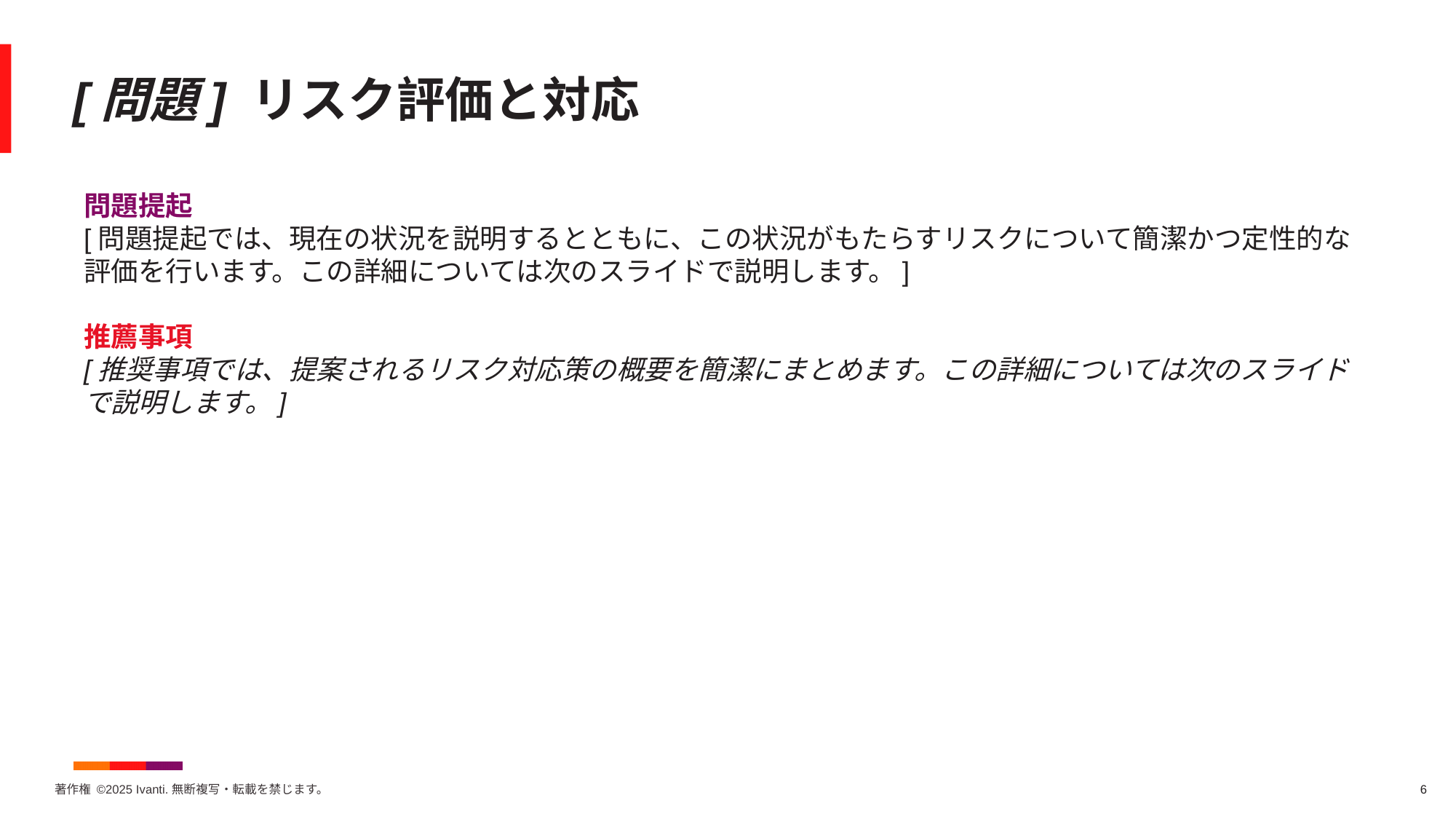

# [問題] リスク評価と対応
問題提起
[問題提起では、現在の状況を説明するとともに、この状況がもたらすリスクについて簡潔かつ定性的な評価を行います。この詳細については次のスライドで説明します。]

推薦事項
[推奨事項では、提案されるリスク対応策の概要を簡潔にまとめます。この詳細については次のスライドで説明します。]